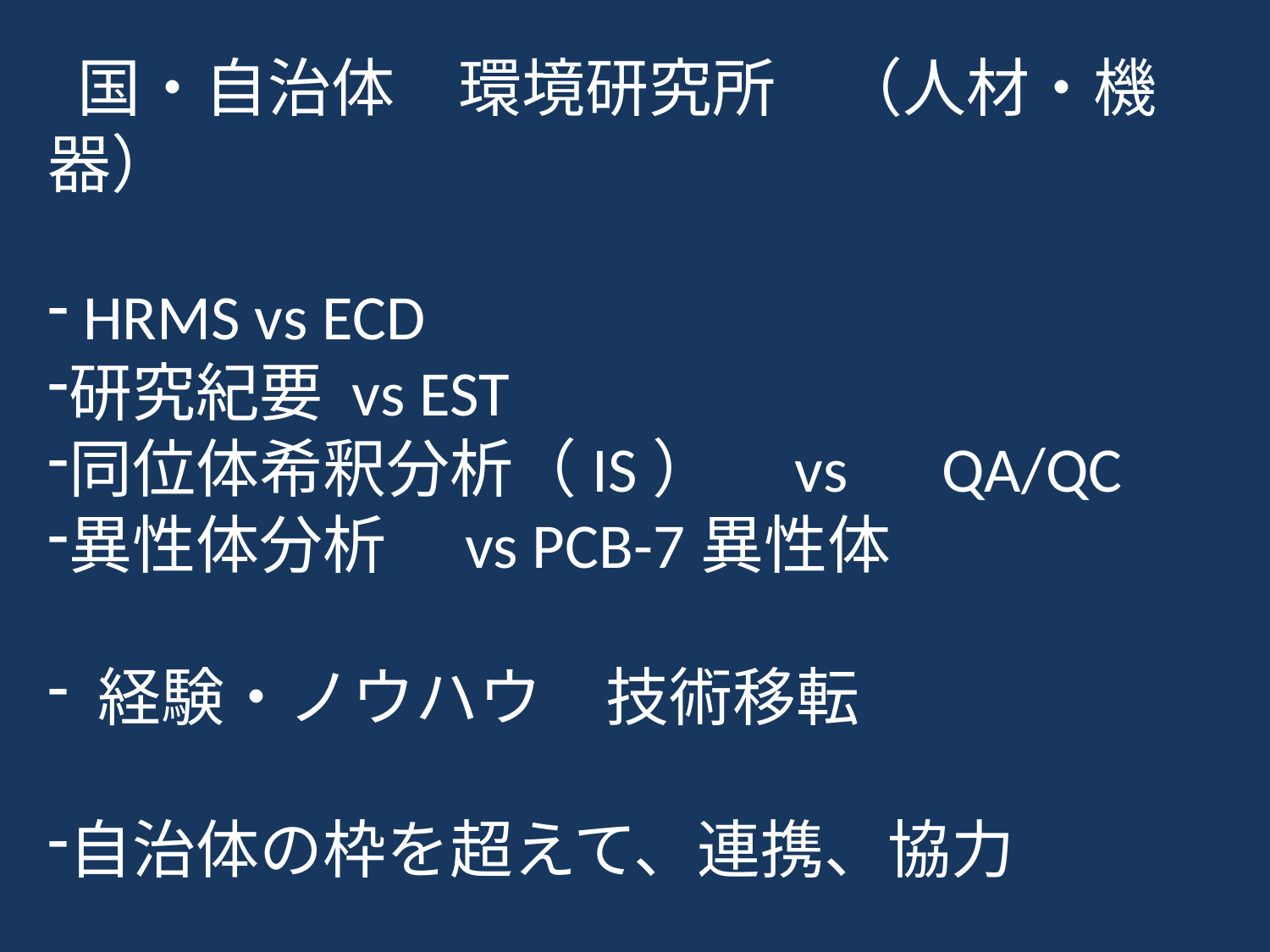

国・自治体　環境研究所　（人材・機器）

 HRMS vs ECD
研究紀要 vs EST
同位体希釈分析（IS）　vs　QA/QC
異性体分析　vs PCB-7異性体

 経験・ノウハウ　技術移転

自治体の枠を超えて、連携、協力